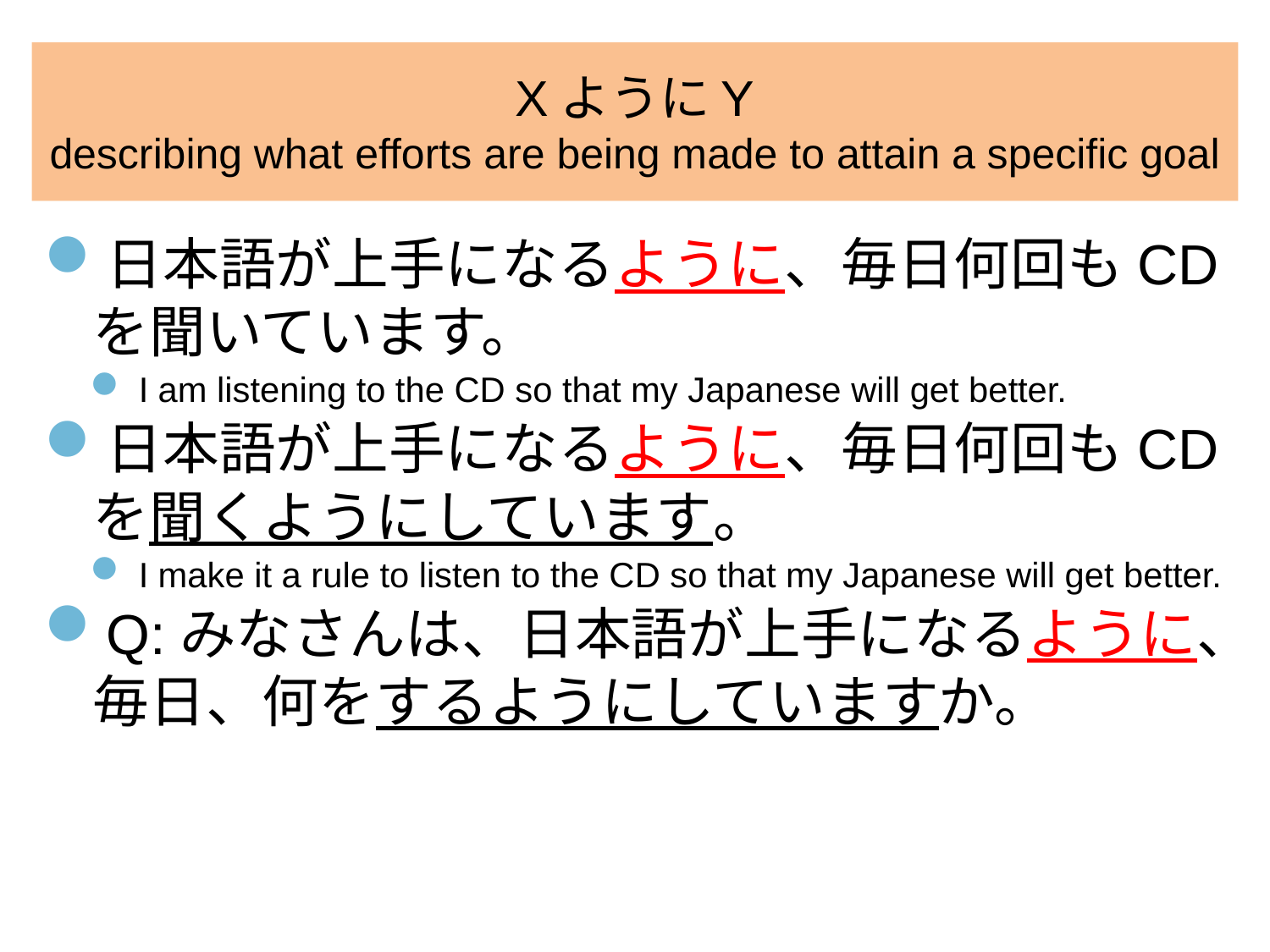

# XようにY describing what efforts are being made to attain a specific goal
日本語が上手になるように、毎日何回もCDを聞いています。
I am listening to the CD so that my Japanese will get better.
日本語が上手になるように、毎日何回もCDを聞くようにしています。
I make it a rule to listen to the CD so that my Japanese will get better.
Q:みなさんは、日本語が上手になるように、毎日、何をするようにしていますか。